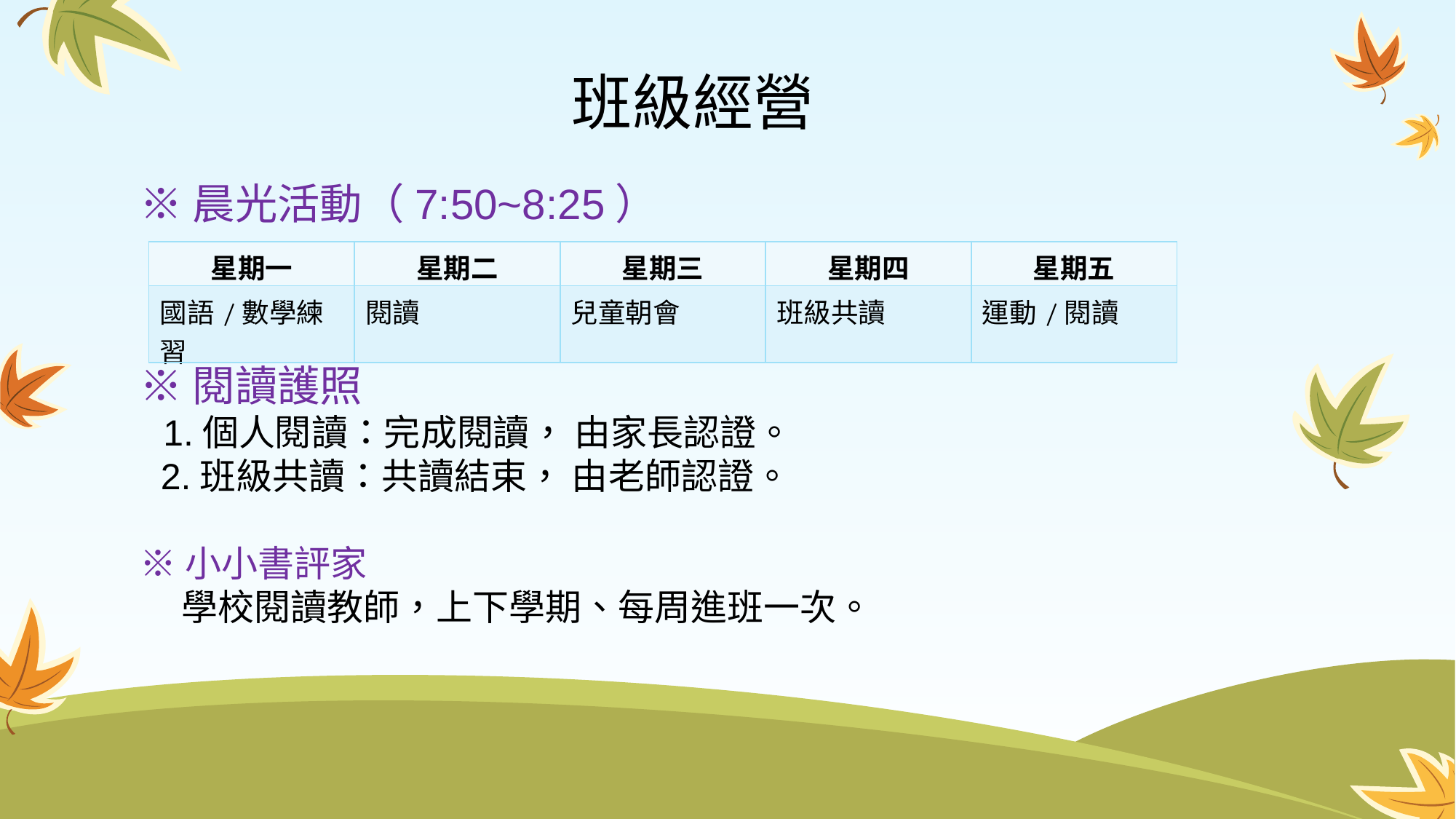

# 班級經營
※晨光活動（7:50~8:25）

※閱讀護照
   1.個人閱讀：完成閱讀， 由家長認證。
  2.班級共讀：共讀結束， 由老師認證。

※小小書評家
    學校閱讀教師，上下學期、每周進班一次。
| 星期一 | 星期二 | 星期三 | 星期四 | 星期五 |
| --- | --- | --- | --- | --- |
| 國語/數學練習 | 閱讀 | 兒童朝會 | 班級共讀 | 運動/閱讀 |